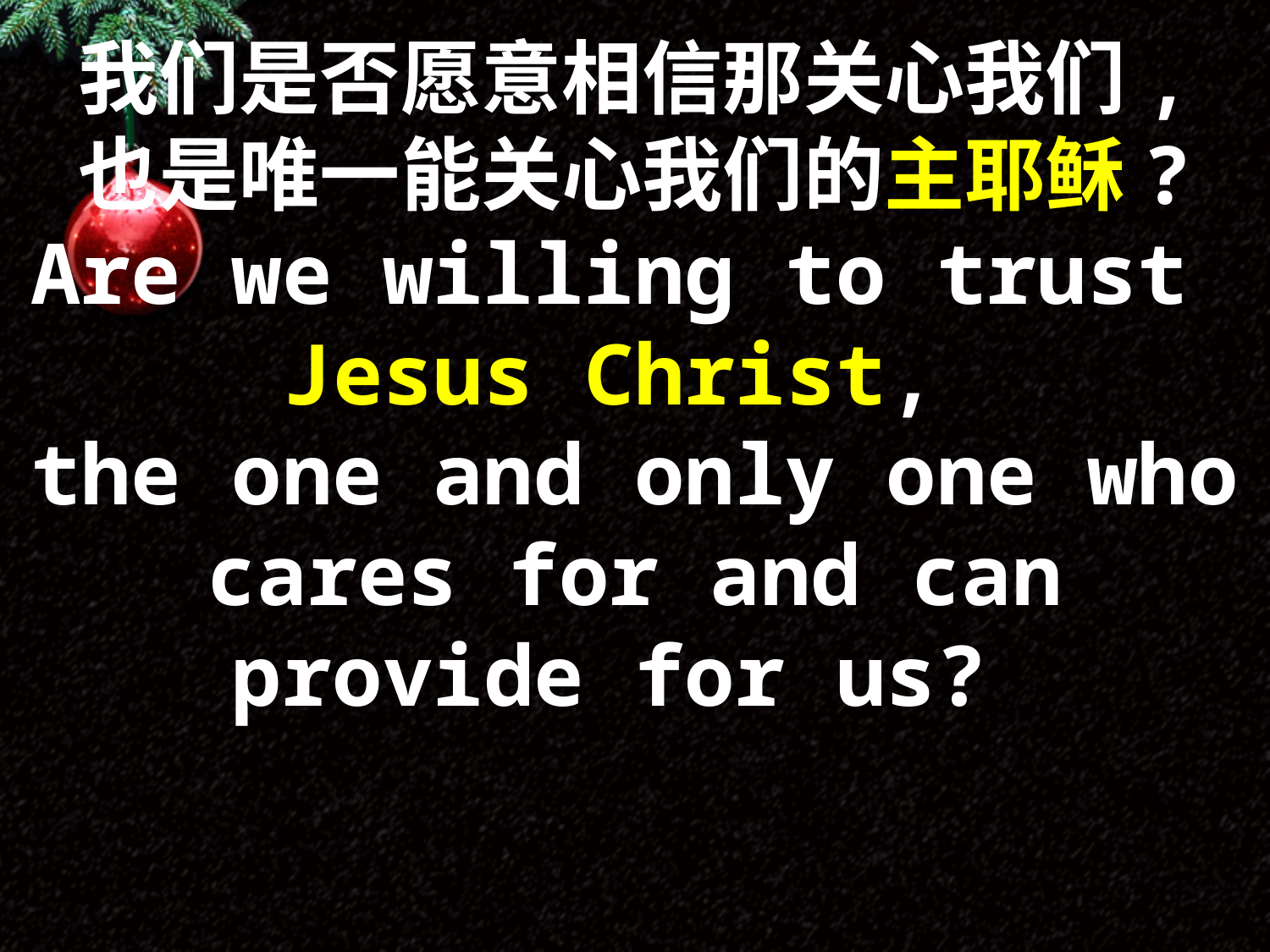

我们是否愿意相信那关心我们,
也是唯一能关心我们的主耶稣?
Are we willing to trust
Jesus Christ,
the one and only one who cares for and can provide for us?